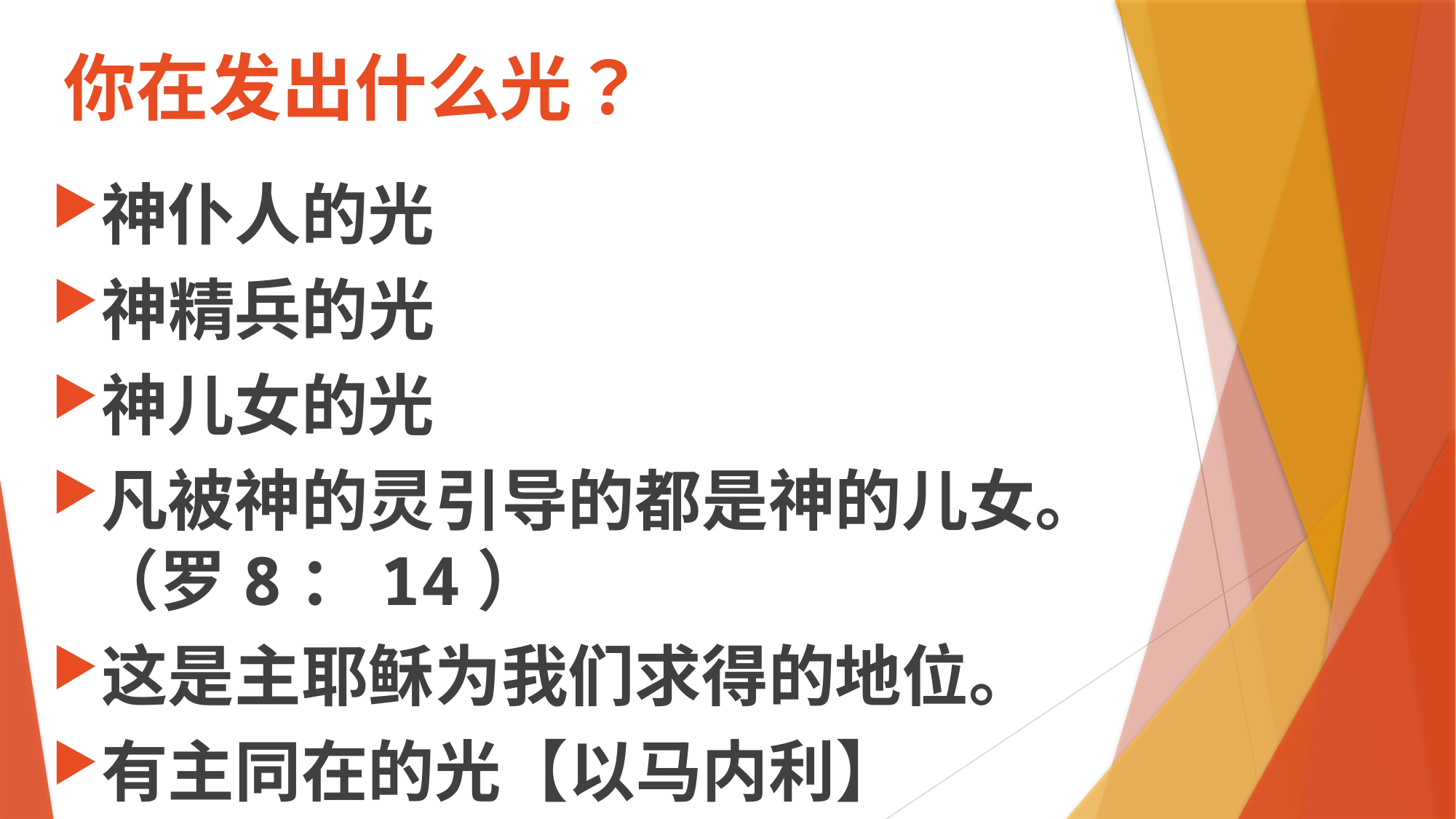

# 你在发出什么光？
神仆人的光
神精兵的光
神儿女的光
凡被神的灵引导的都是神的儿女。（罗8：14）
这是主耶稣为我们求得的地位。
有主同在的光【以马内利】